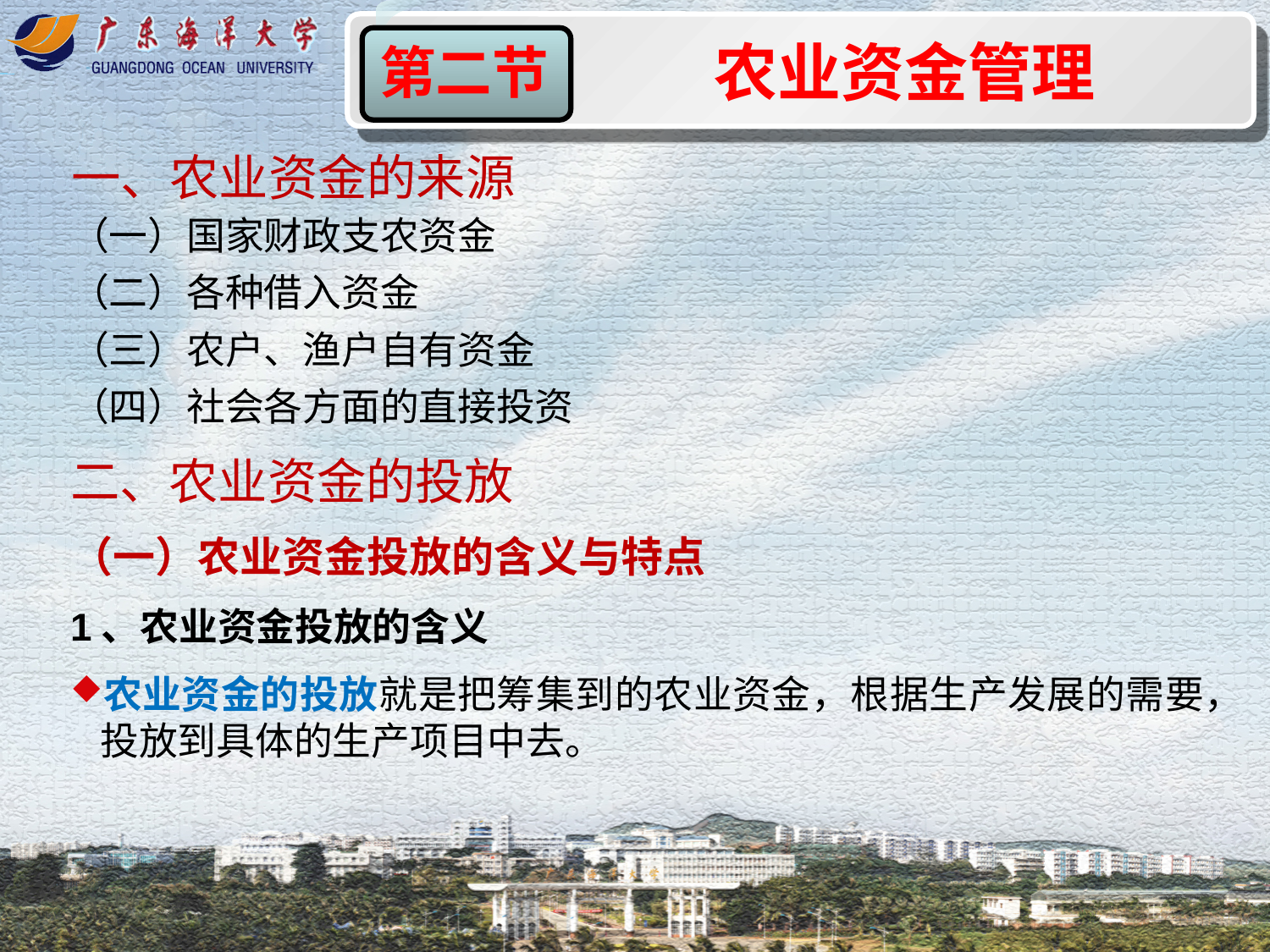

农业资金管理

第二节
一、农业资金的来源
（一）国家财政支农资金
（二）各种借入资金
（三）农户、渔户自有资金
（四）社会各方面的直接投资
二、农业资金的投放
（一）农业资金投放的含义与特点
1、农业资金投放的含义
农业资金的投放就是把筹集到的农业资金，根据生产发展的需要，投放到具体的生产项目中去。